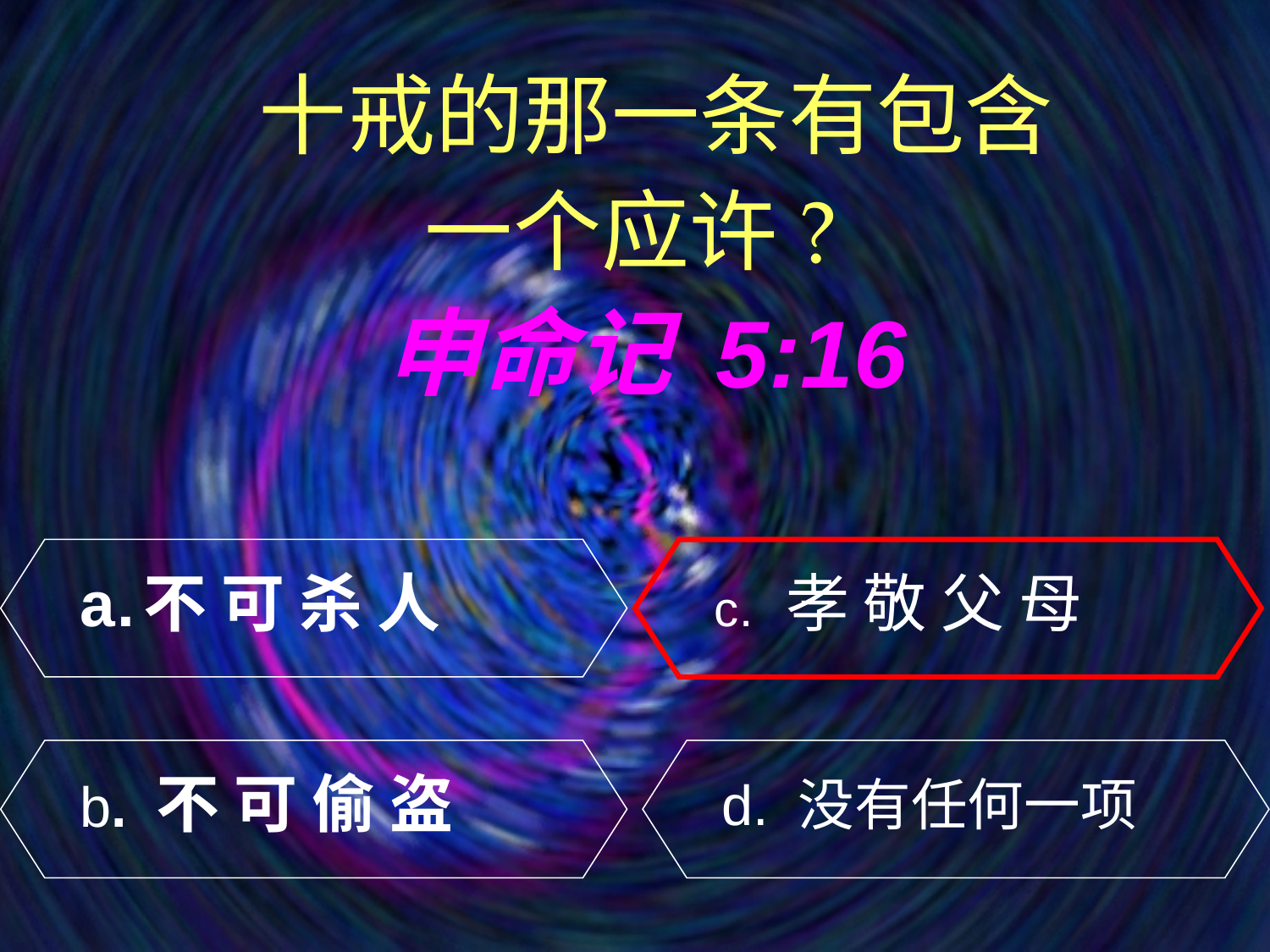

十戒的那一条有包含
一个应许?
申命记 5:16
不 可 杀 人

c. 孝 敬 父 母
b. 不 可 偷 盗
d. 没有任何一项